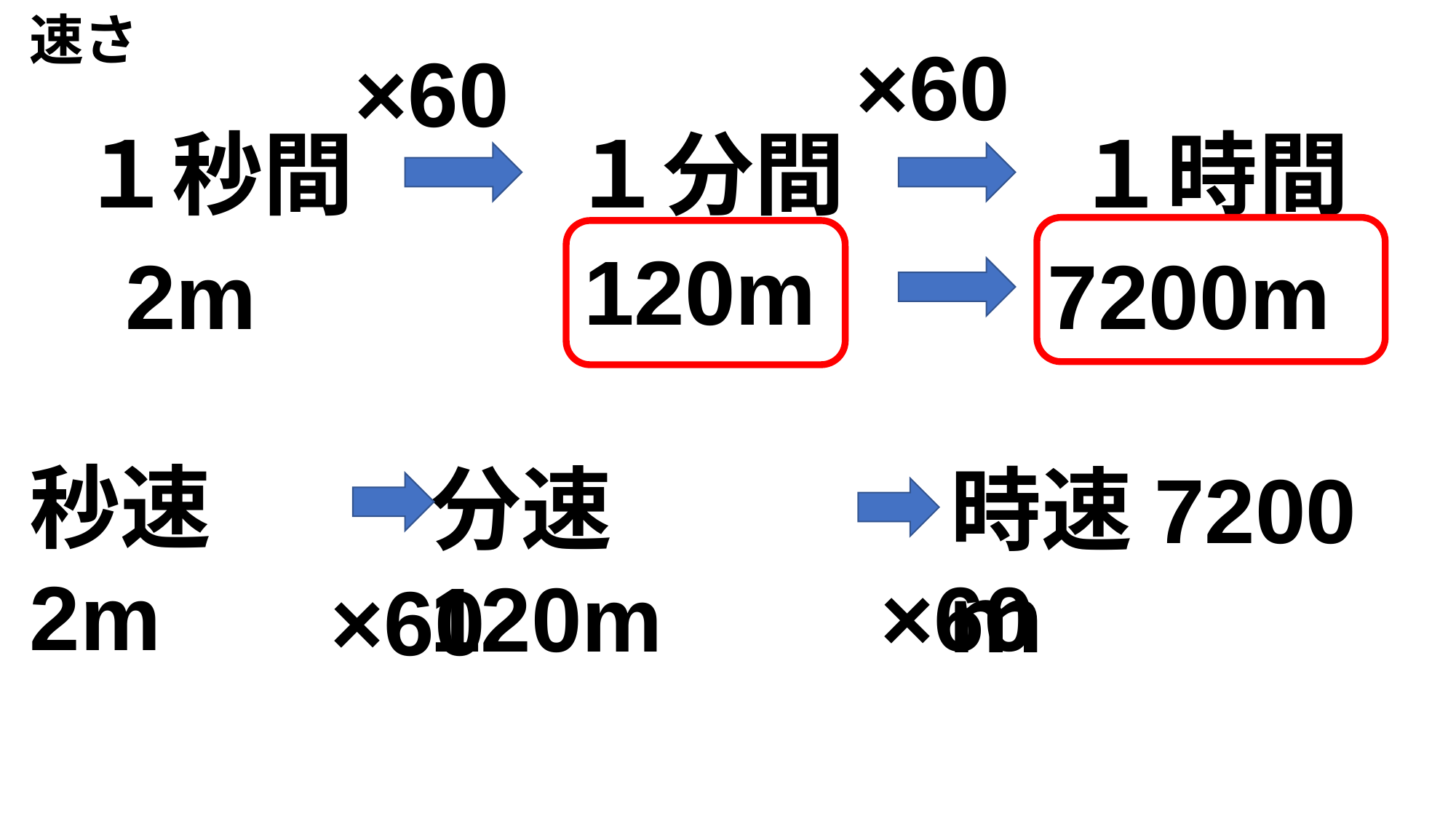

速さ
×60
×60
１時間
１分間
１秒間

120m
7200m
2m

秒速2m
分速120m
時速7200ｍ

×60
×60